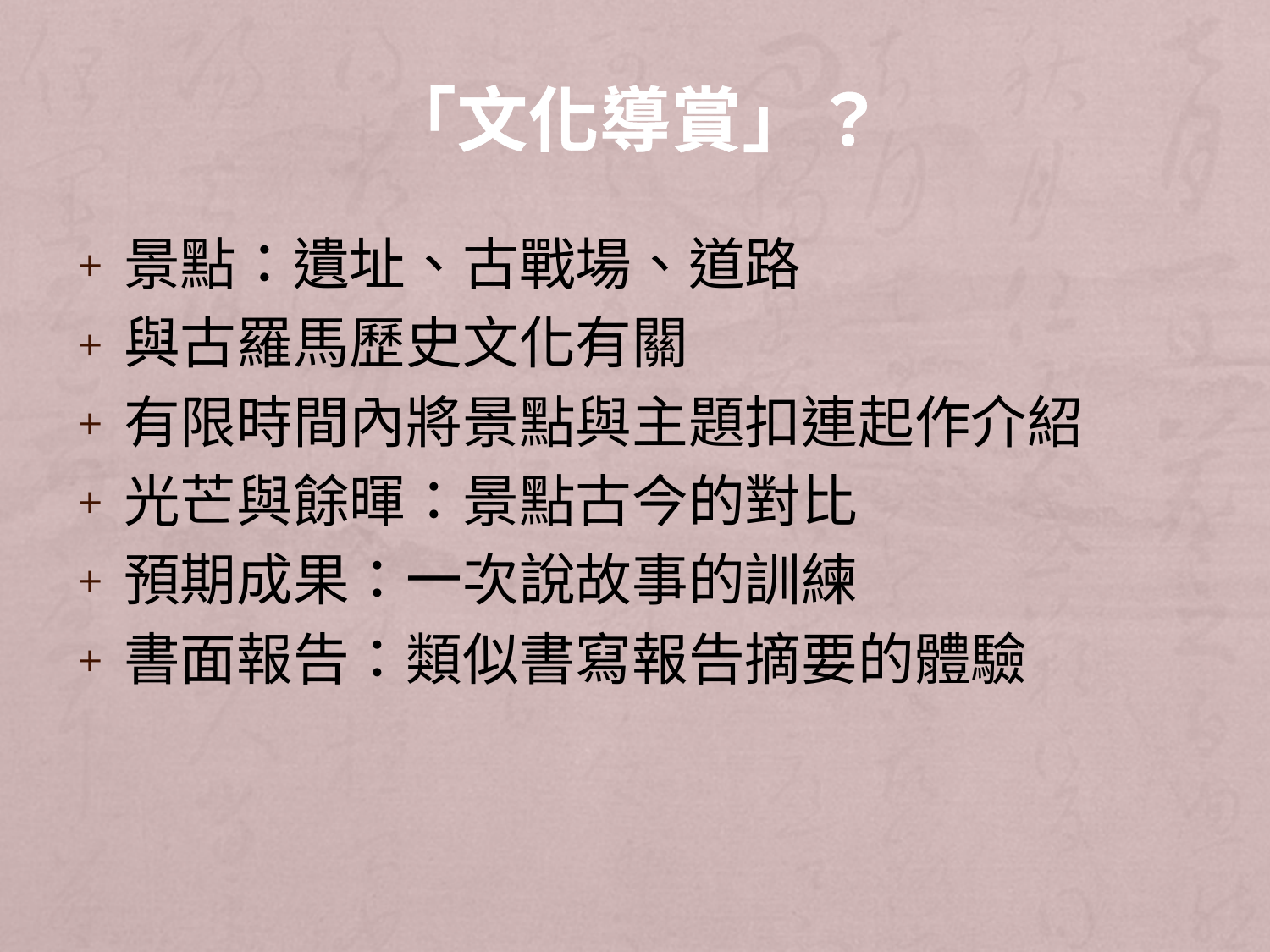

# 「文化導賞」？
景點：遺址、古戰場、道路
與古羅馬歷史文化有關
有限時間內將景點與主題扣連起作介紹
光芒與餘暉：景點古今的對比
預期成果：一次說故事的訓練
書面報告：類似書寫報告摘要的體驗